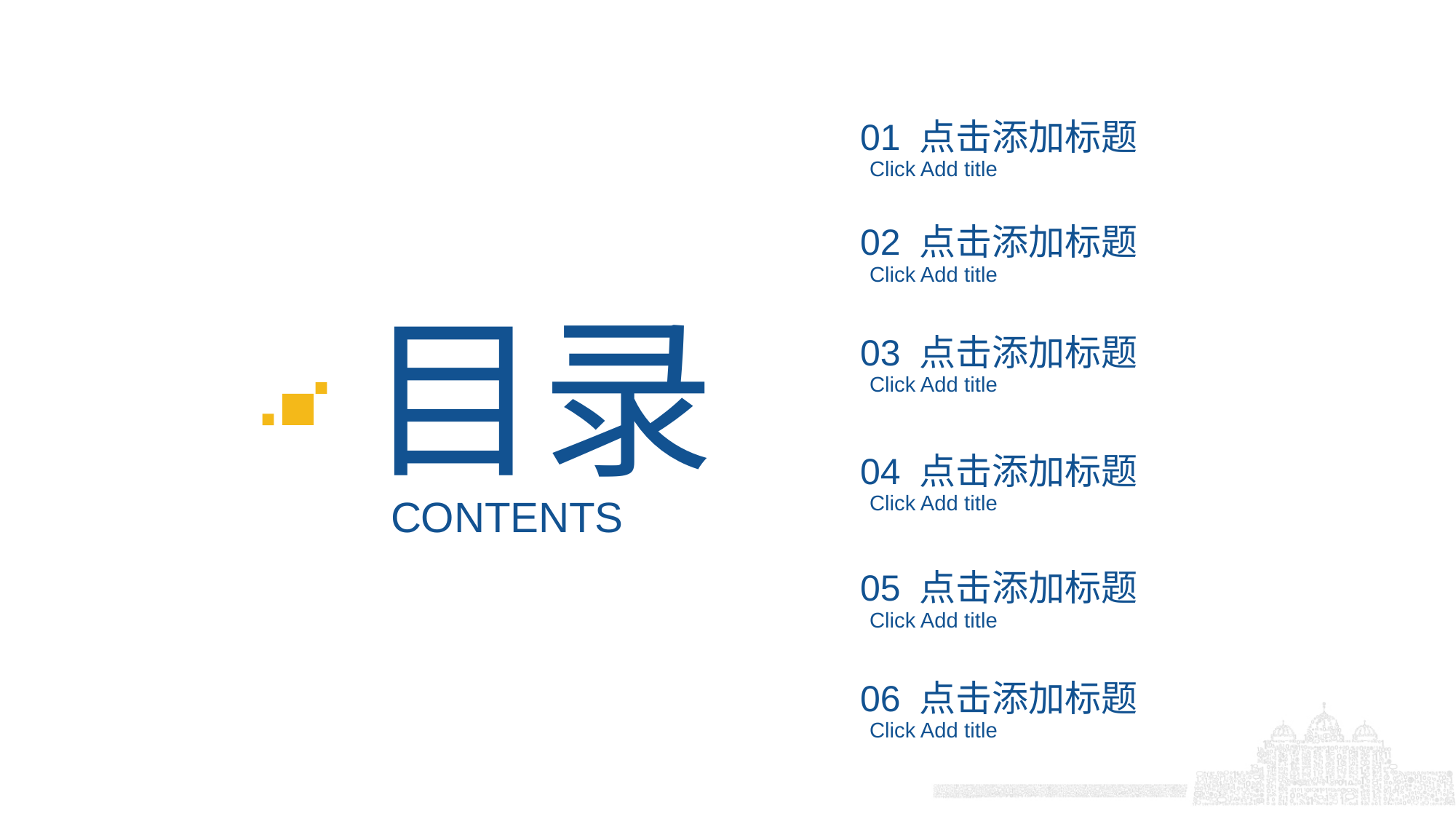

01 点击添加标题
Click Add title
02 点击添加标题
Click Add title
目录
03 点击添加标题
Click Add title

04 点击添加标题
Click Add title
CONTENTS
05 点击添加标题
Click Add title
06 点击添加标题
Click Add title